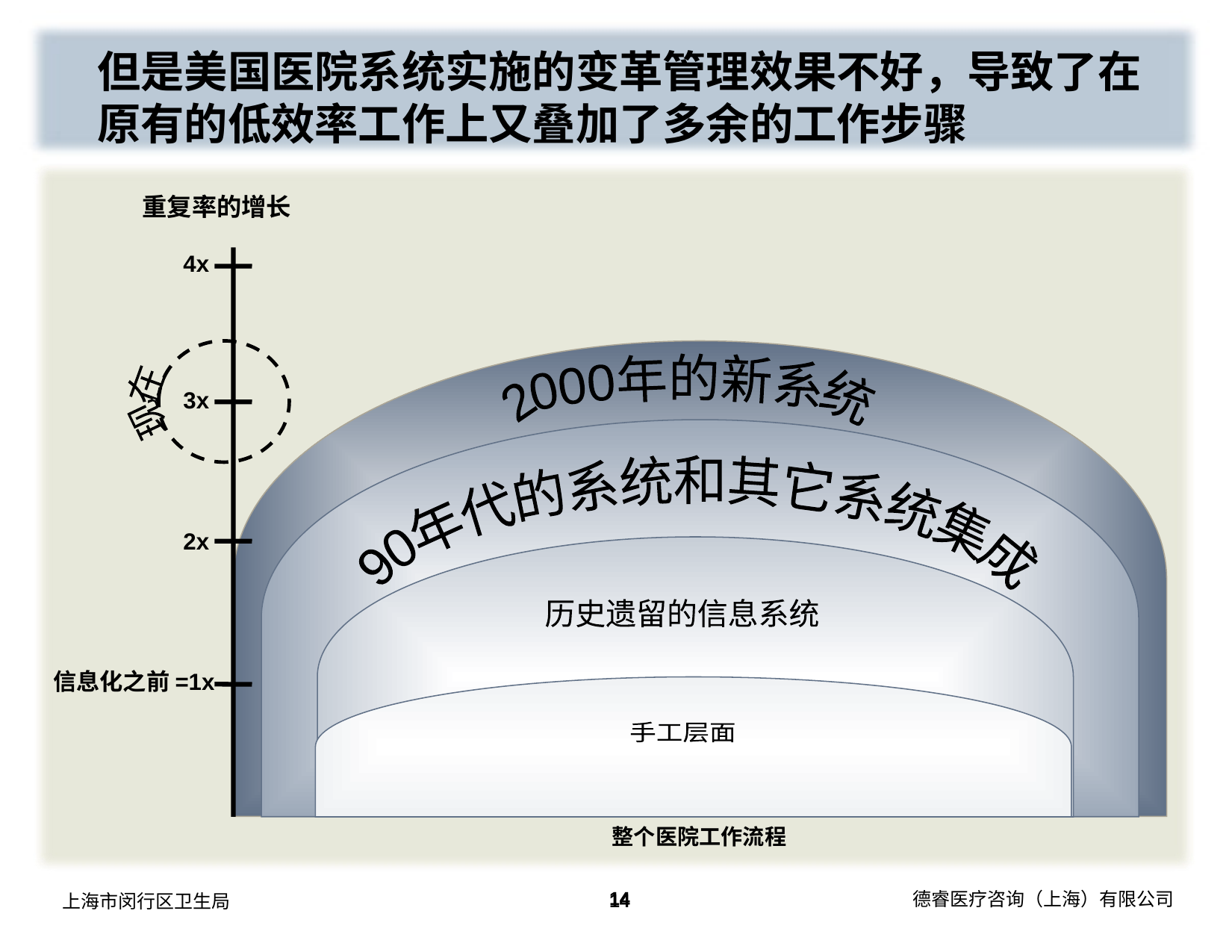

但是美国医院系统实施的变革管理效果不好，导致了在原有的低效率工作上又叠加了多余的工作步骤

重复率的增长

4x

2000年的新系统
3x
现在

90年代的系统和其它系统集成
2x

历史遗留的信息系统
 信息化之前=1x

手工层面
整个医院工作流程
14
14